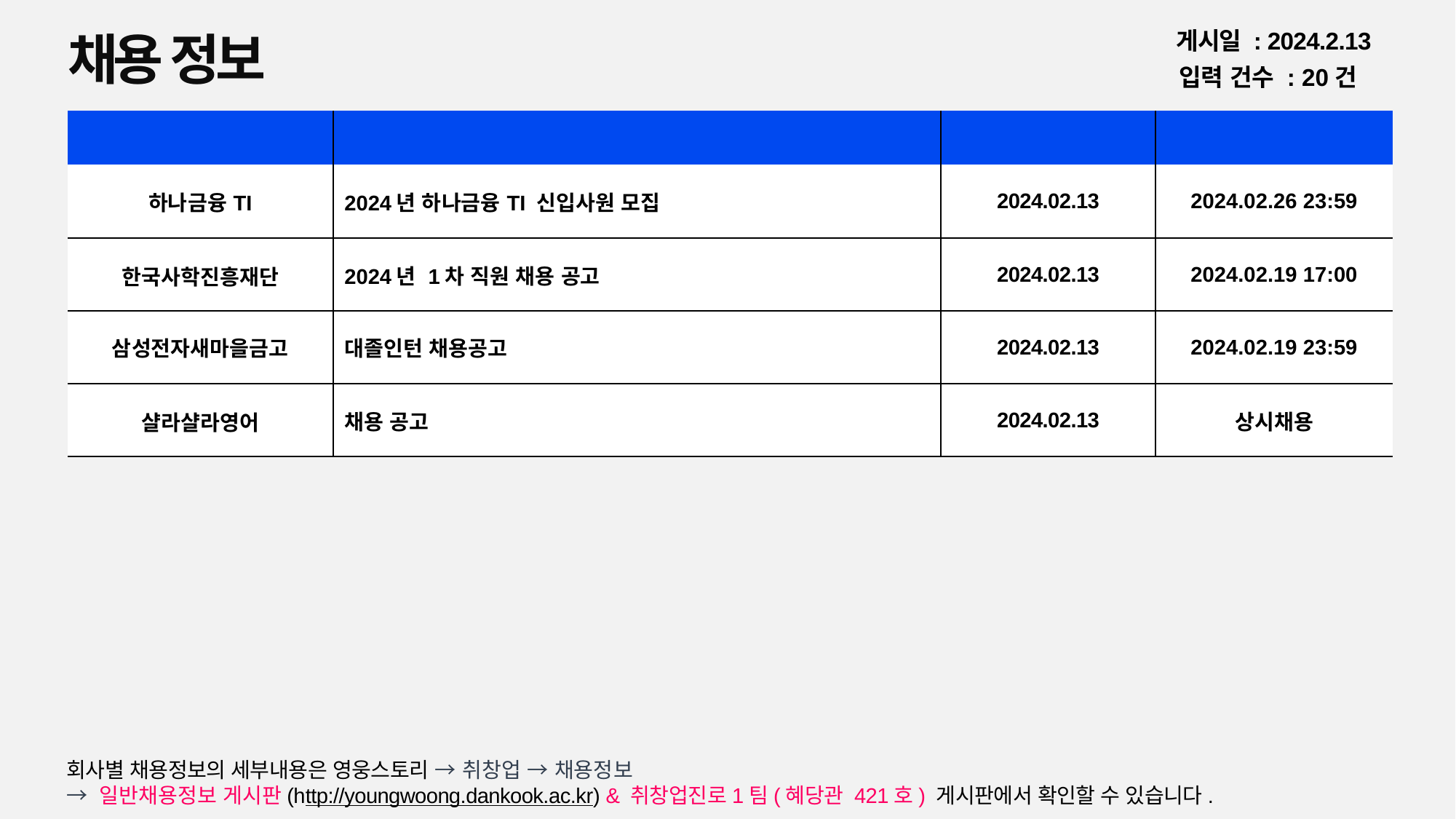

채용 정보
게시일 : 2024.2.13
입력 건수 : 20건
| 회사명 | 공고명 | 등록일 | 마감일 |
| --- | --- | --- | --- |
| 하나금융TI | 2024년 하나금융TI 신입사원 모집 | 2024.02.13 | 2024.02.26 23:59 |
| 한국사학진흥재단 | 2024년 1차 직원 채용 공고 | 2024.02.13 | 2024.02.19 17:00 |
| 삼성전자새마을금고 | 대졸인턴 채용공고 | 2024.02.13 | 2024.02.19 23:59 |
| 샬라샬라영어 | 채용 공고 | 2024.02.13 | 상시채용 |
회사별 채용정보의 세부내용은 영웅스토리 → 취창업 → 채용정보
→ 일반채용정보 게시판(http://youngwoong.dankook.ac.kr) & 취창업진로1팀(혜당관 421호) 게시판에서 확인할 수 있습니다.